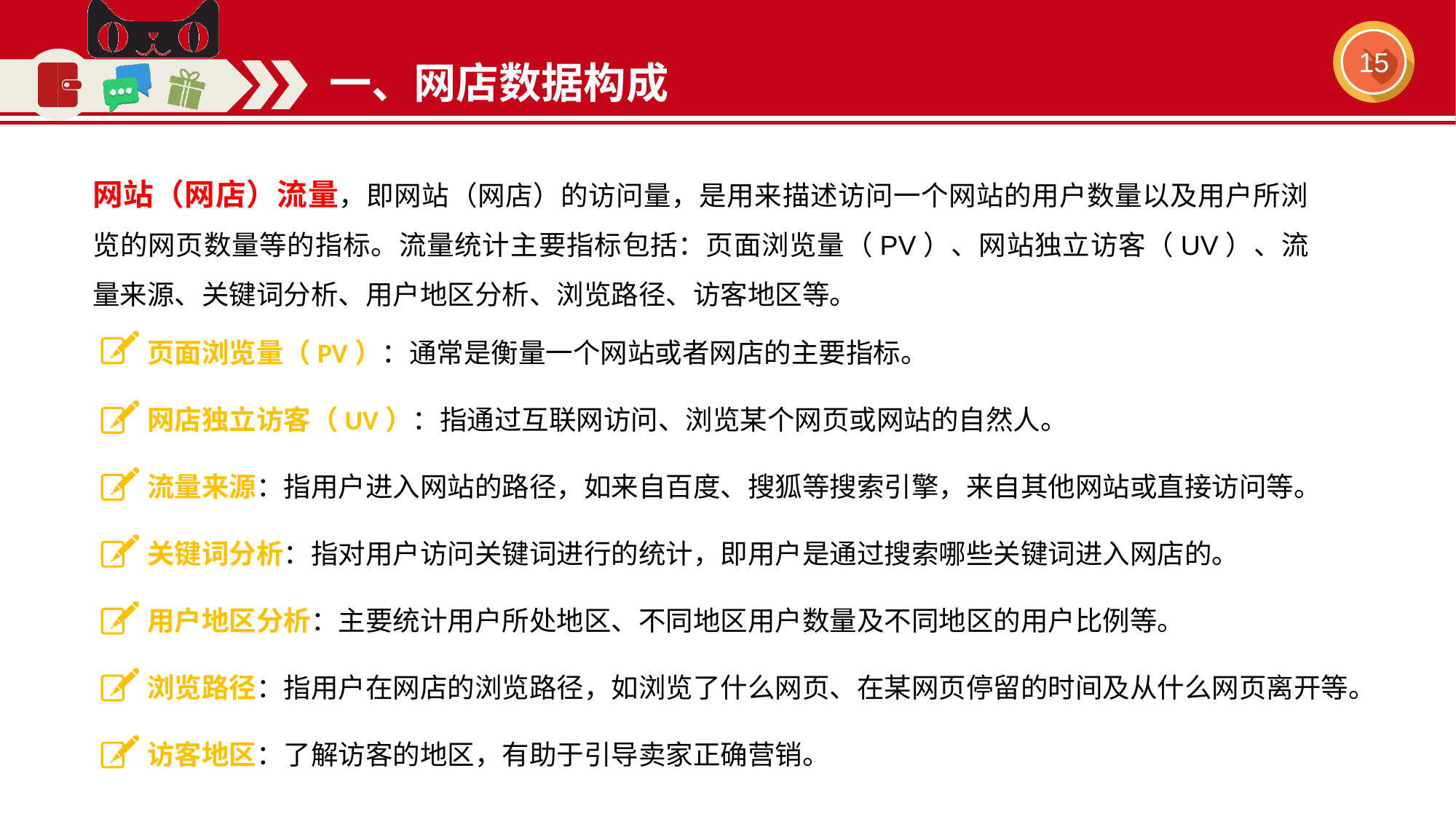

一、网店数据构成
网站（网店）流量，即网站（网店）的访问量，是用来描述访问一个网站的用户数量以及用户所浏览的网页数量等的指标。流量统计主要指标包括：页面浏览量（PV）、网站独立访客（UV）、流量来源、关键词分析、用户地区分析、浏览路径、访客地区等。
页面浏览量（PV）：通常是衡量一个网站或者网店的主要指标。

网店独立访客（UV）：指通过互联网访问、浏览某个网页或网站的自然人。

流量来源：指用户进入网站的路径，如来自百度、搜狐等搜索引擎，来自其他网站或直接访问等。

关键词分析：指对用户访问关键词进行的统计，即用户是通过搜索哪些关键词进入网店的。

用户地区分析：主要统计用户所处地区、不同地区用户数量及不同地区的用户比例等。

浏览路径：指用户在网店的浏览路径，如浏览了什么网页、在某网页停留的时间及从什么网页离开等。

访客地区：了解访客的地区，有助于引导卖家正确营销。